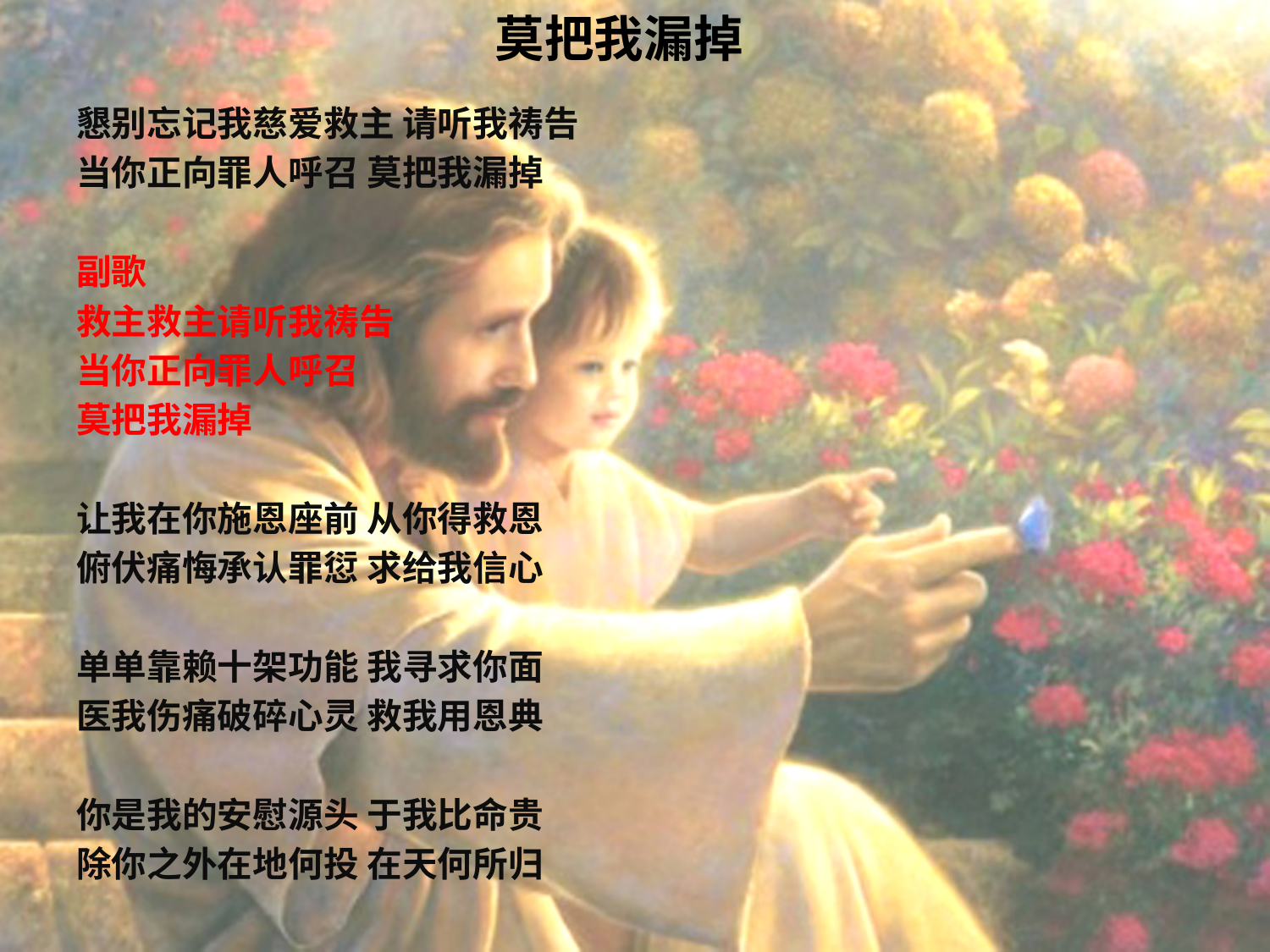

# 莫把我漏掉
懇别忘记我慈爱救主 请听我祷告
当你正向罪人呼召 莫把我漏掉

副歌
救主救主请听我祷告
当你正向罪人呼召
莫把我漏掉

让我在你施恩座前 从你得救恩
俯伏痛悔承认罪愆 求给我信心

单单靠赖十架功能 我寻求你面
医我伤痛破碎心灵 救我用恩典

你是我的安慰源头 于我比命贵
除你之外在地何投 在天何所归